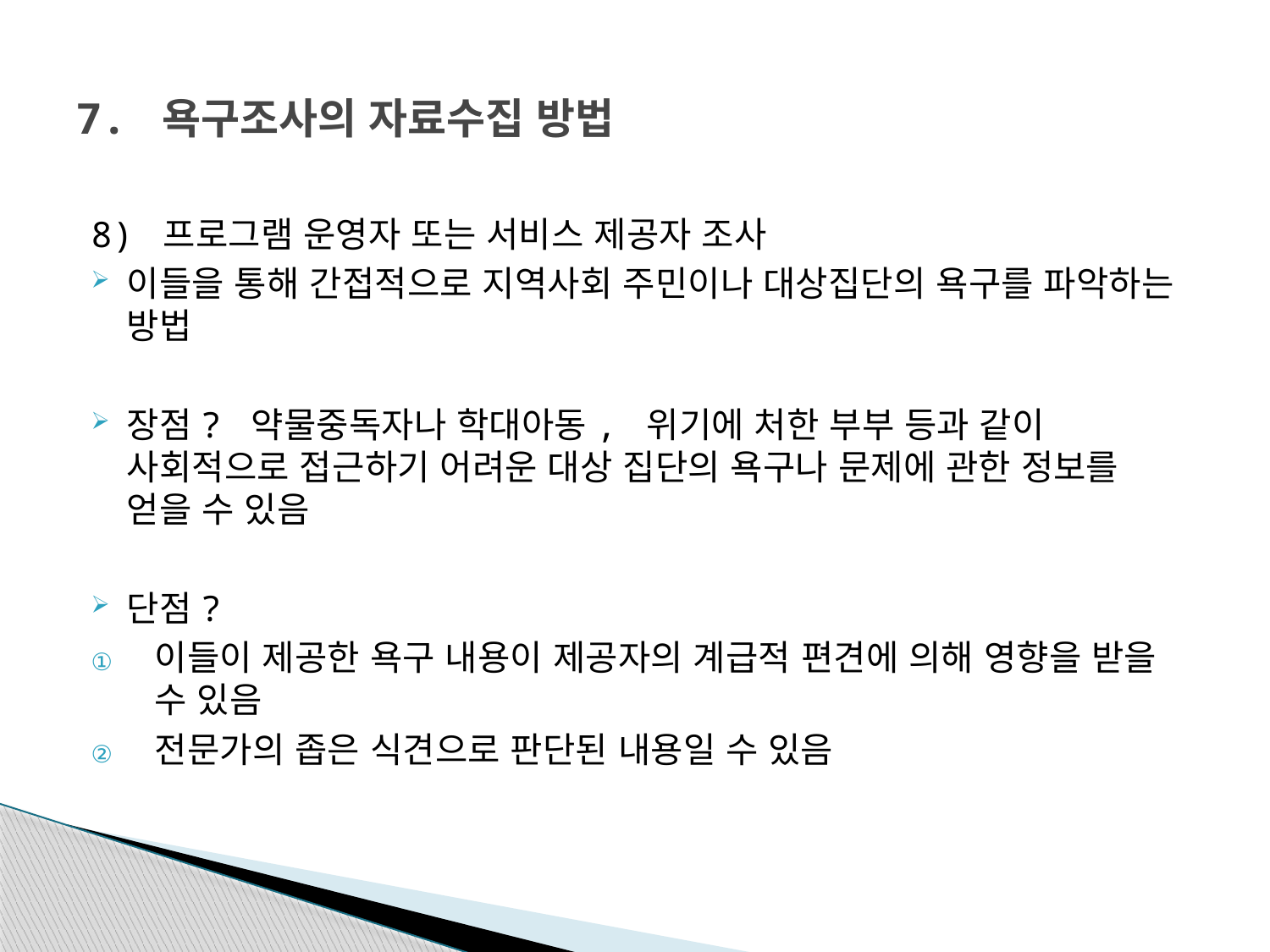

# 7. 욕구조사의 자료수집 방법
8) 프로그램 운영자 또는 서비스 제공자 조사
이들을 통해 간접적으로 지역사회 주민이나 대상집단의 욕구를 파악하는 방법

장점? 약물중독자나 학대아동, 위기에 처한 부부 등과 같이 사회적으로 접근하기 어려운 대상 집단의 욕구나 문제에 관한 정보를 얻을 수 있음

단점?
이들이 제공한 욕구 내용이 제공자의 계급적 편견에 의해 영향을 받을 수 있음
전문가의 좁은 식견으로 판단된 내용일 수 있음